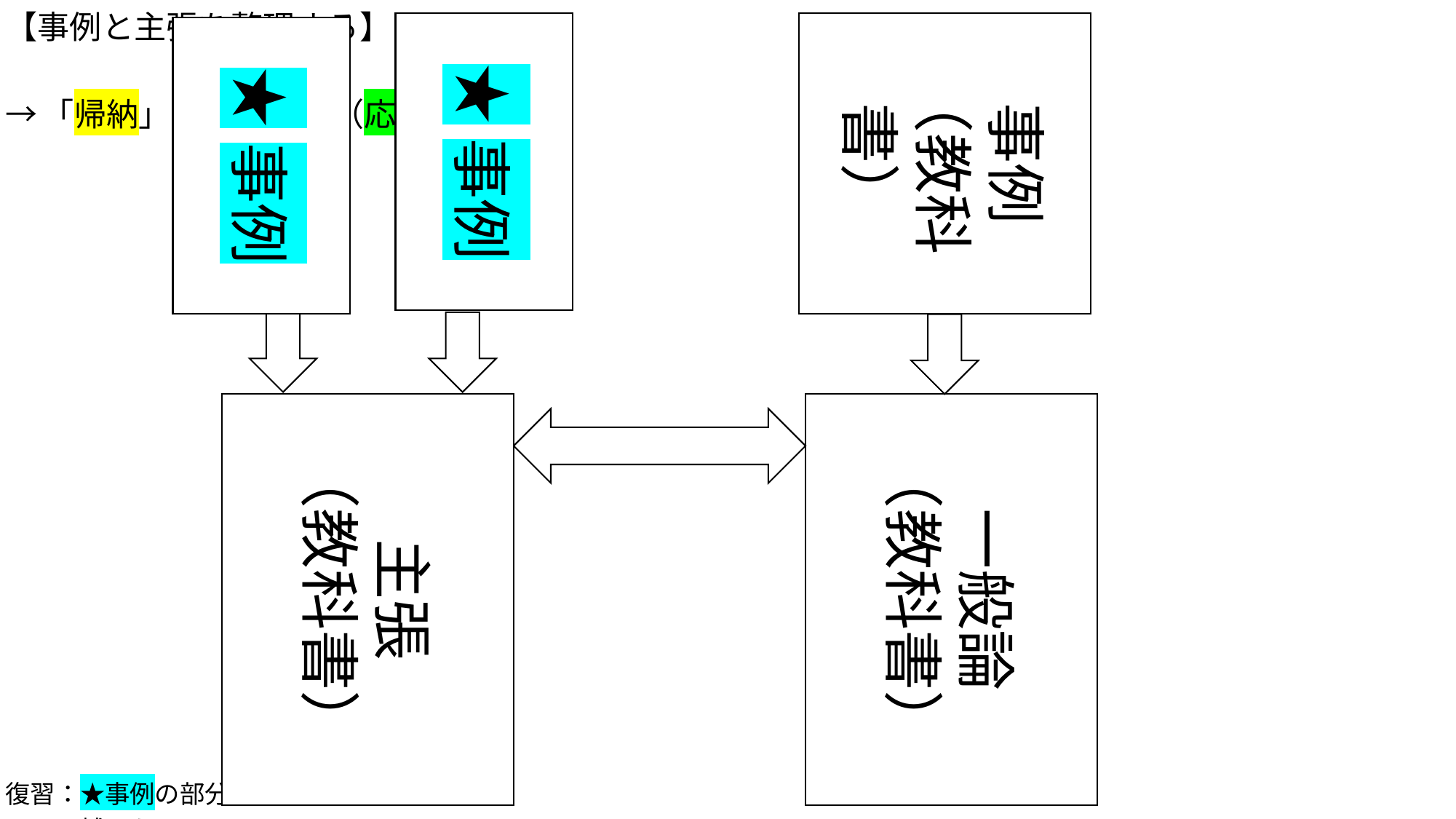

【事例と主張を整理する】

→「帰納」思考モデル（応用）

復習：★事例の部分を各自ネットで調べ、
　　　補った。
★事例
事例
（教科書）
★事例

主張
（教科書）
一般論
（教科書）